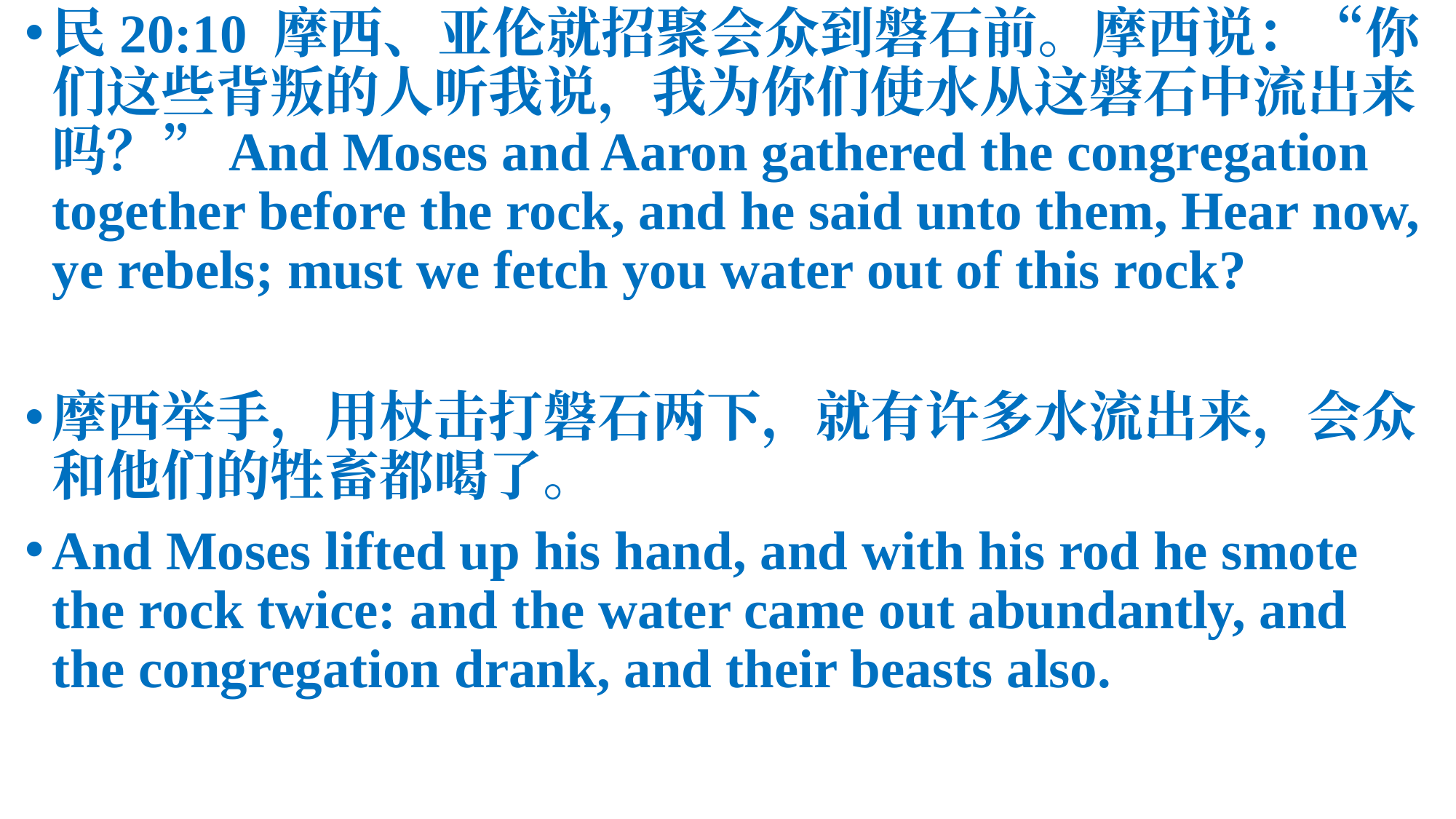

民20:10 摩西、亚伦就招聚会众到磐石前。摩西说：“你们这些背叛的人听我说，我为你们使水从这磐石中流出来吗？”And Moses and Aaron gathered the congregation together before the rock, and he said unto them, Hear now, ye rebels; must we fetch you water out of this rock?

摩西举手，用杖击打磐石两下，就有许多水流出来，会众和他们的牲畜都喝了。
And Moses lifted up his hand, and with his rod he smote the rock twice: and the water came out abundantly, and the congregation drank, and their beasts also.